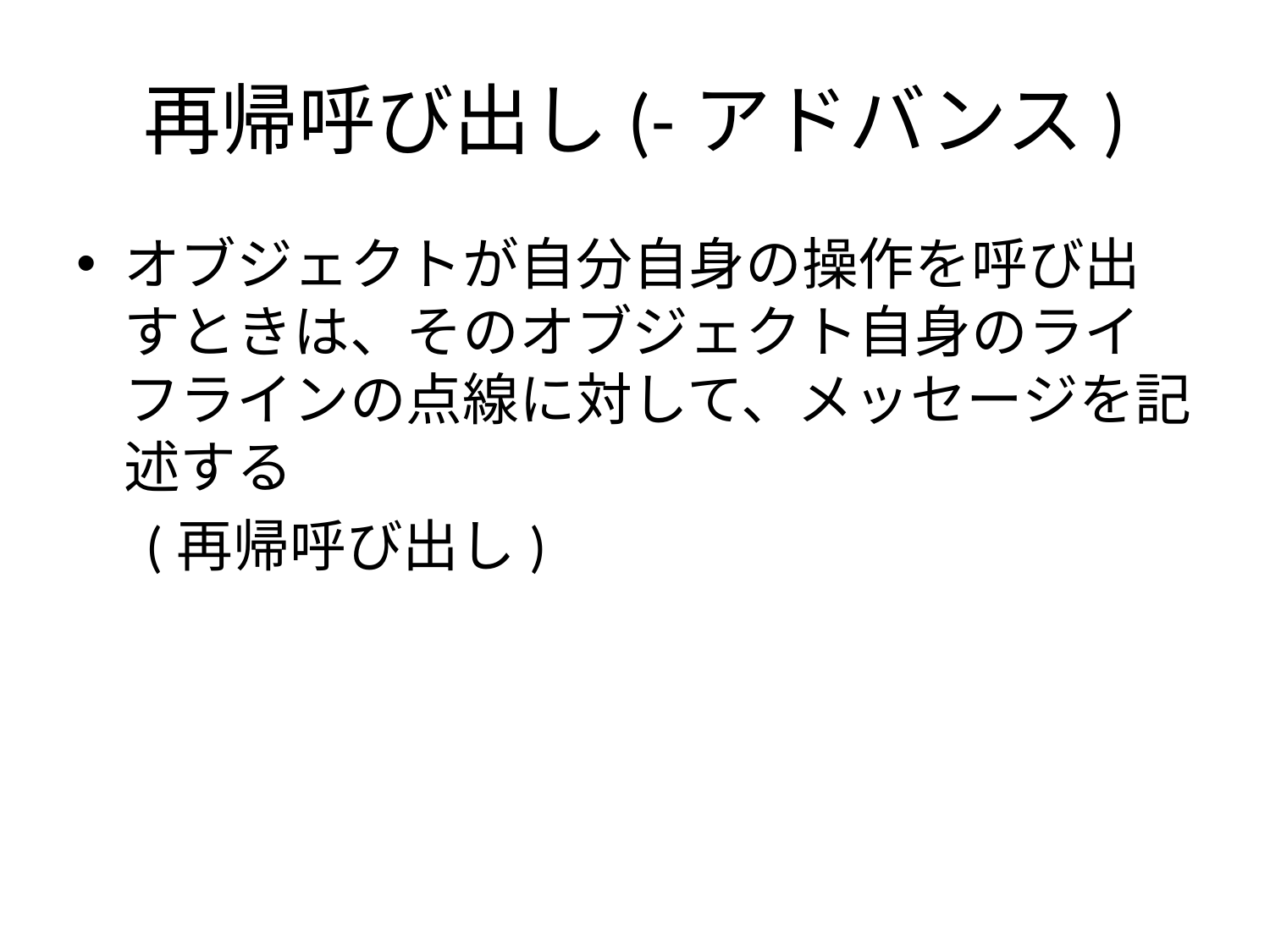

# 再帰呼び出し(-アドバンス)
オブジェクトが自分自身の操作を呼び出すときは、そのオブジェクト自身のライフラインの点線に対して、メッセージを記述する
　(再帰呼び出し)